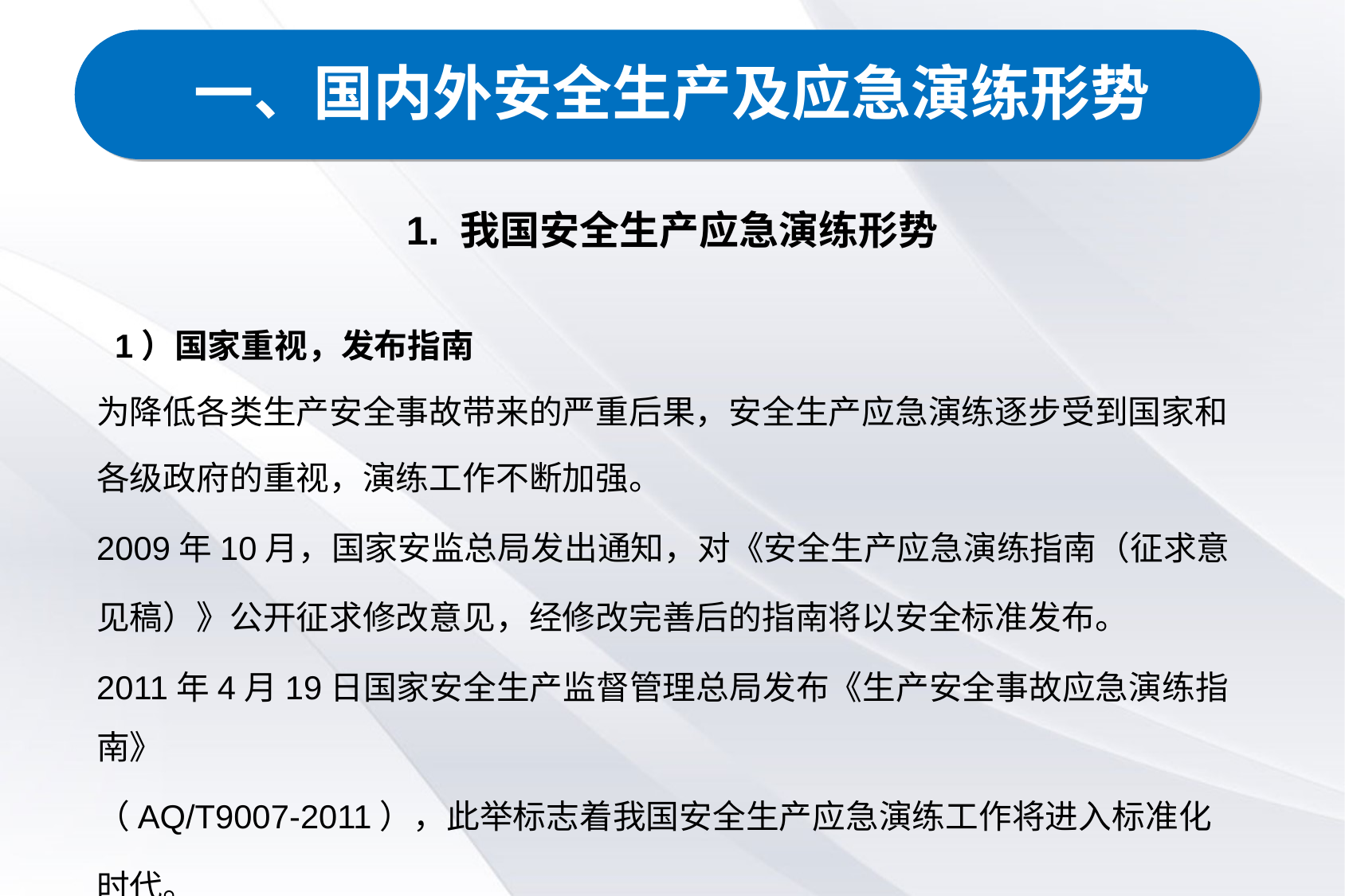

一、国内外安全生产及应急演练形势
# 1. 我国安全生产应急演练形势
  1）国家重视，发布指南
为降低各类生产安全事故带来的严重后果，安全生产应急演练逐步受到国家和
各级政府的重视，演练工作不断加强。
2009年10月，国家安监总局发出通知，对《安全生产应急演练指南（征求意
见稿）》公开征求修改意见，经修改完善后的指南将以安全标准发布。
2011年4月19日国家安全生产监督管理总局发布《生产安全事故应急演练指南》
（AQ/T9007-2011），此举标志着我国安全生产应急演练工作将进入标准化
时代。